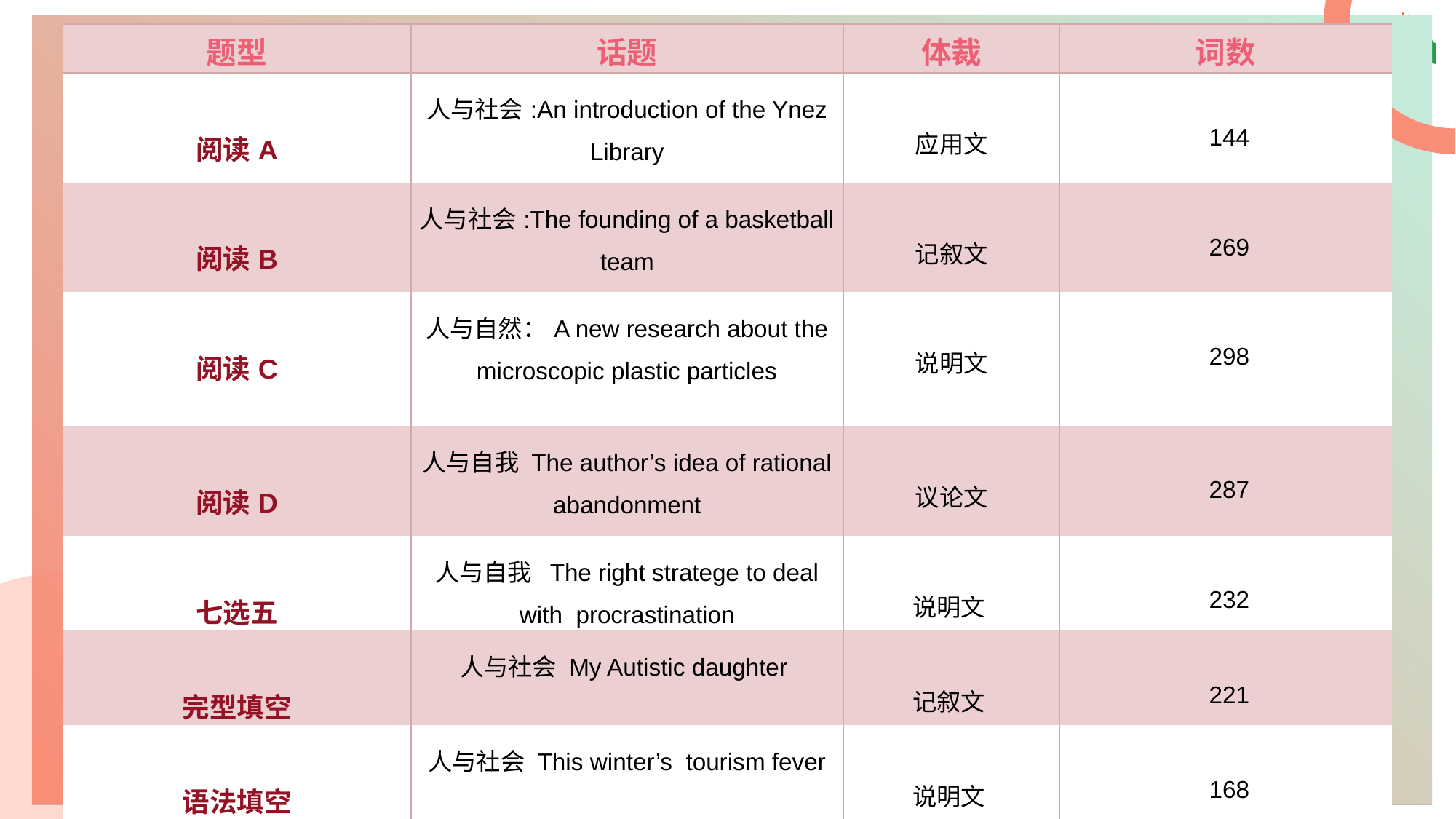

| 题型 | 话题 | 体裁 | 词数 |
| --- | --- | --- | --- |
| 阅读A | 人与社会:An introduction of the Ynez Library | 应用文 | 144 |
| 阅读B | 人与社会:The founding of a basketball team | 记叙文 | 269 |
| 阅读C | 人与自然：A new research about the microscopic plastic particles | 说明文 | 298 |
| 阅读D | 人与自我 The author’s idea of rational abandonment | 议论文 | 287 |
| 七选五 | 人与自我 The right stratege to deal with procrastination | 说明文 | 232 |
| 完型填空 | 人与社会 My Autistic daughter | 记叙文 | 221 |
| 语法填空 | 人与社会 This winter’s tourism fever | 说明文 | 168 |